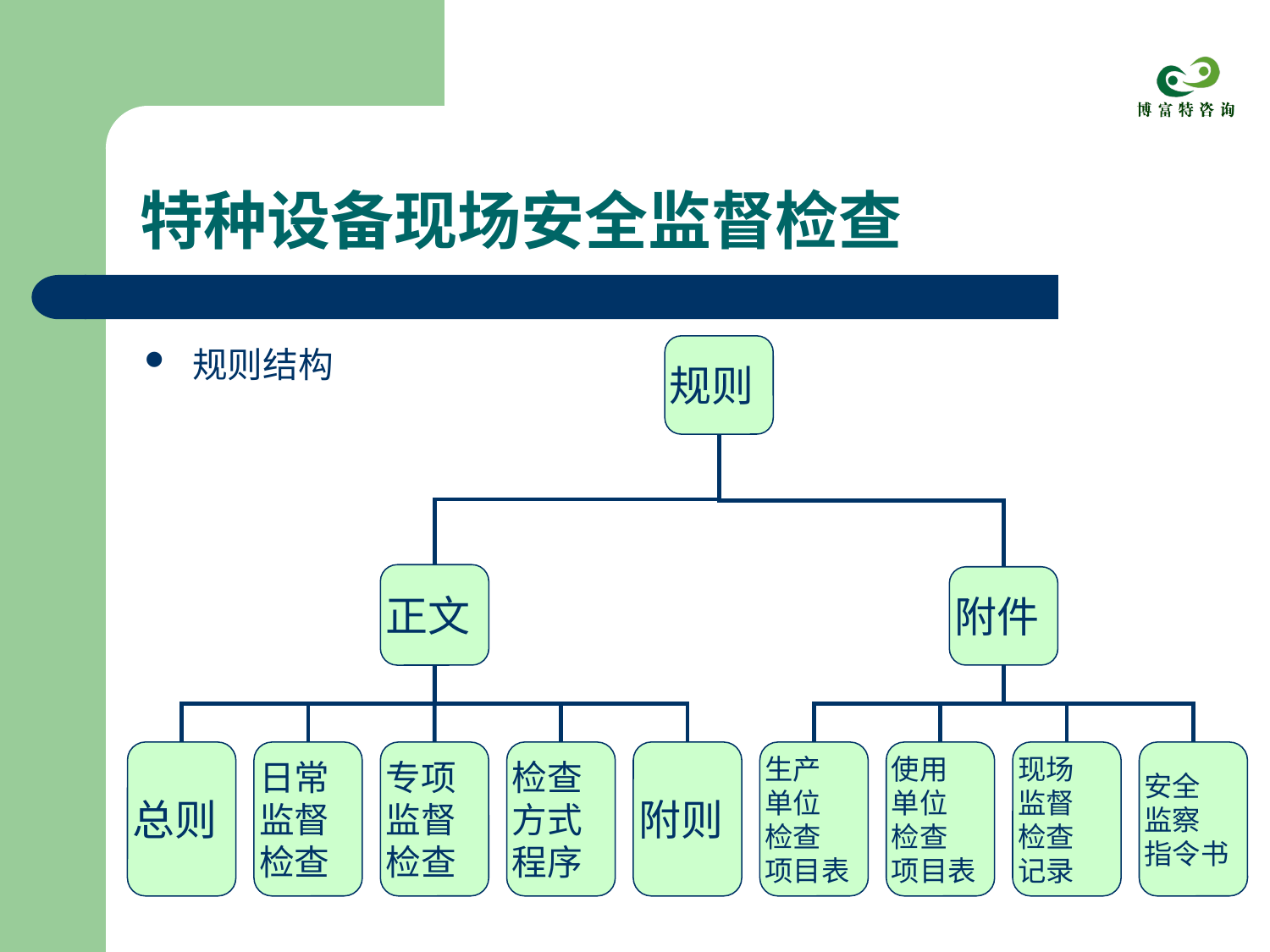

# 特种设备现场安全监督检查

规则
正文
附件
总则
日常
监督
检查
专项
监督
检查
检查
方式
程序
附则
生产
单位
检查
项目表
使用
单位
检查
项目表
现场
监督
检查
记录
安全
监察
指令书
规则结构